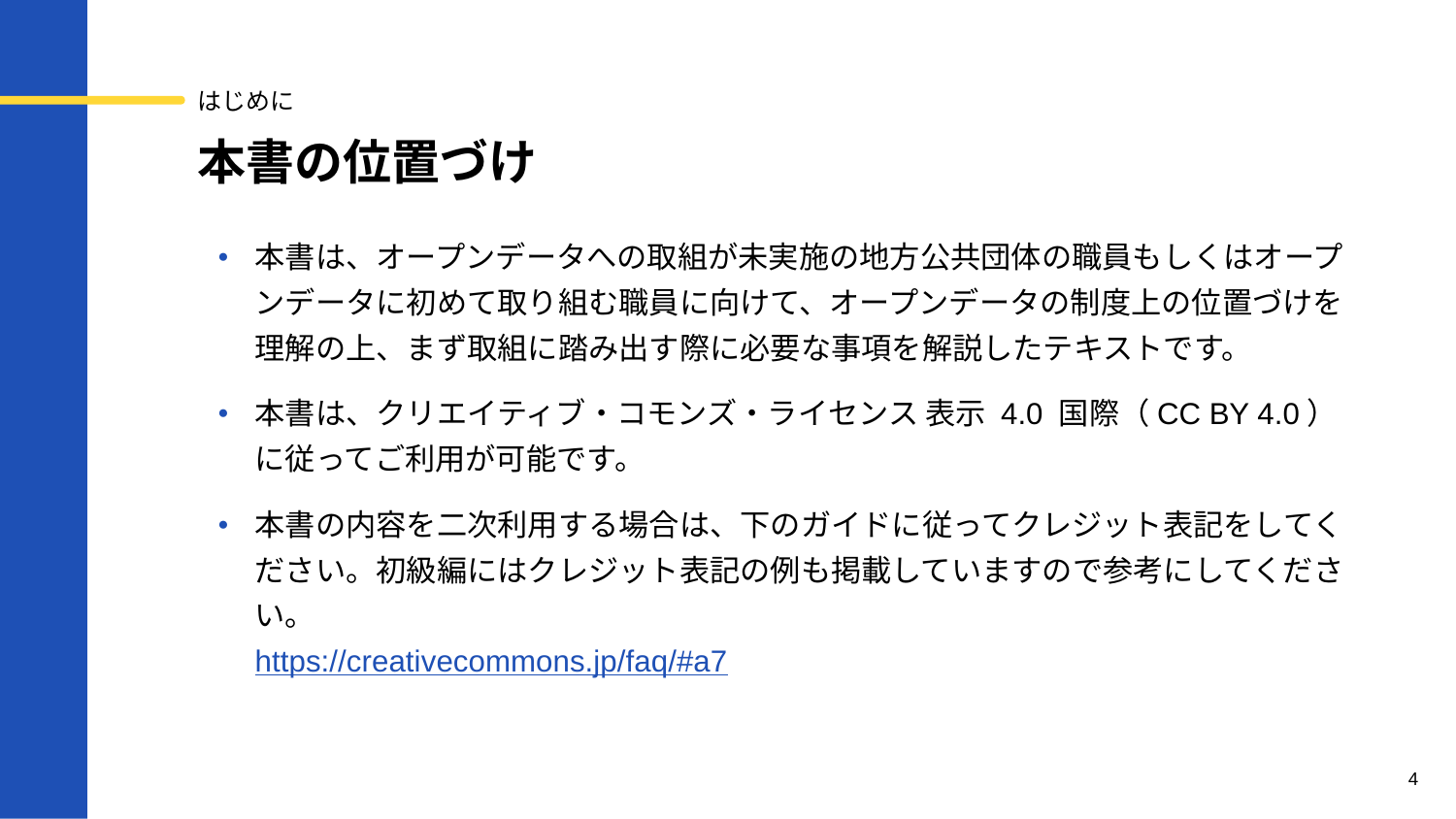

はじめに
# 本書の位置づけ
本書は、オープンデータへの取組が未実施の地方公共団体の職員もしくはオープンデータに初めて取り組む職員に向けて、オープンデータの制度上の位置づけを理解の上、まず取組に踏み出す際に必要な事項を解説したテキストです。
本書は、クリエイティブ・コモンズ・ライセンス 表示 4.0 国際（CC BY 4.0）に従ってご利用が可能です。
本書の内容を二次利用する場合は、下のガイドに従ってクレジット表記をしてください。初級編にはクレジット表記の例も掲載していますので参考にしてください。
https://creativecommons.jp/faq/#a7
4